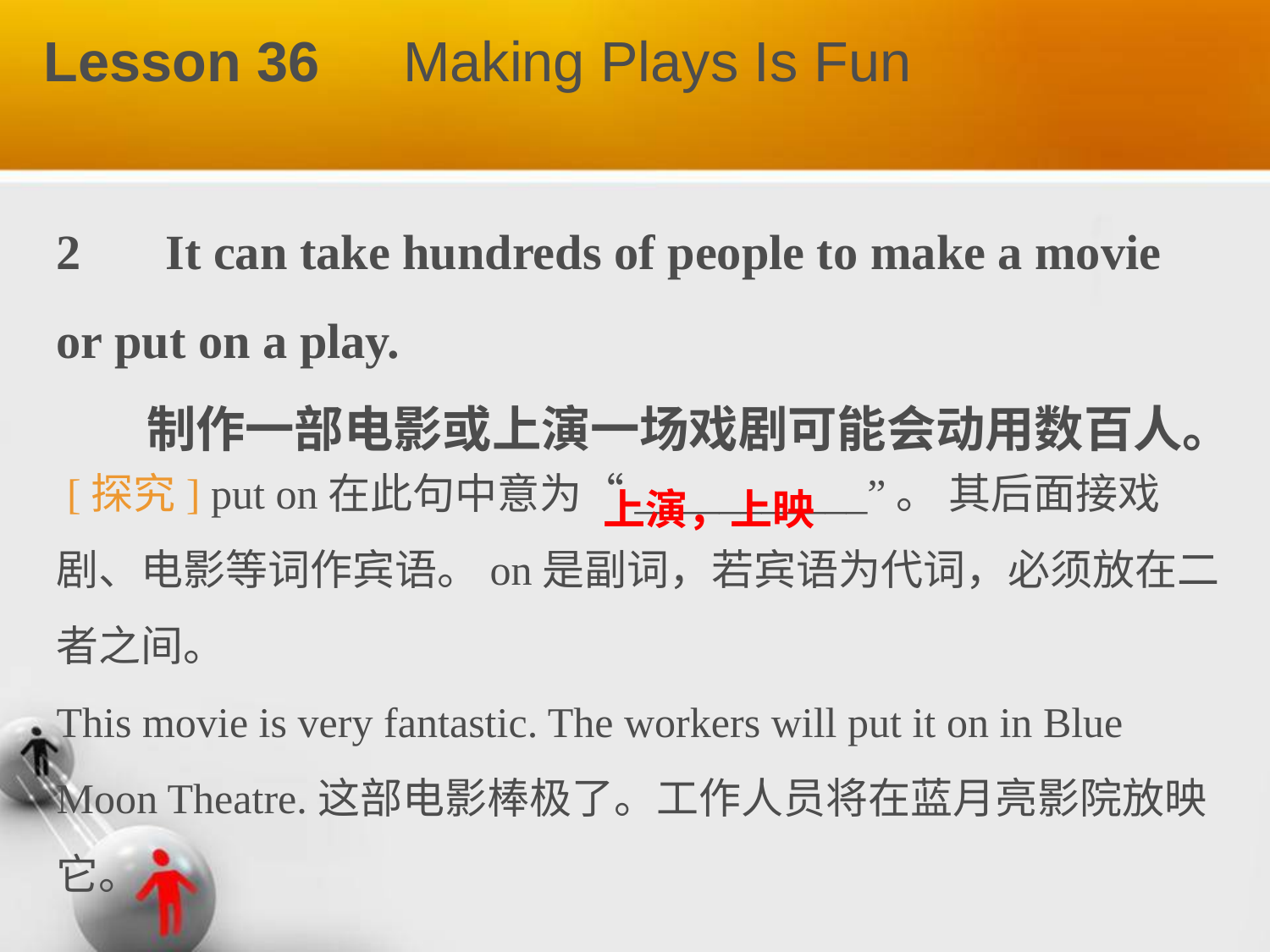

Lesson 36　Making Plays Is Fun
2　 It can take hundreds of people to make a movie or put on a play.
       制作一部电影或上演一场戏剧可能会动用数百人。
 [探究] put on在此句中意为“___________”。 其后面接戏剧、电影等词作宾语。on是副词，若宾语为代词，必须放在二者之间。
This movie is very fantastic. The workers will put it on in Blue Moon Theatre.这部电影棒极了。工作人员将在蓝月亮影院放映它。
上演，上映